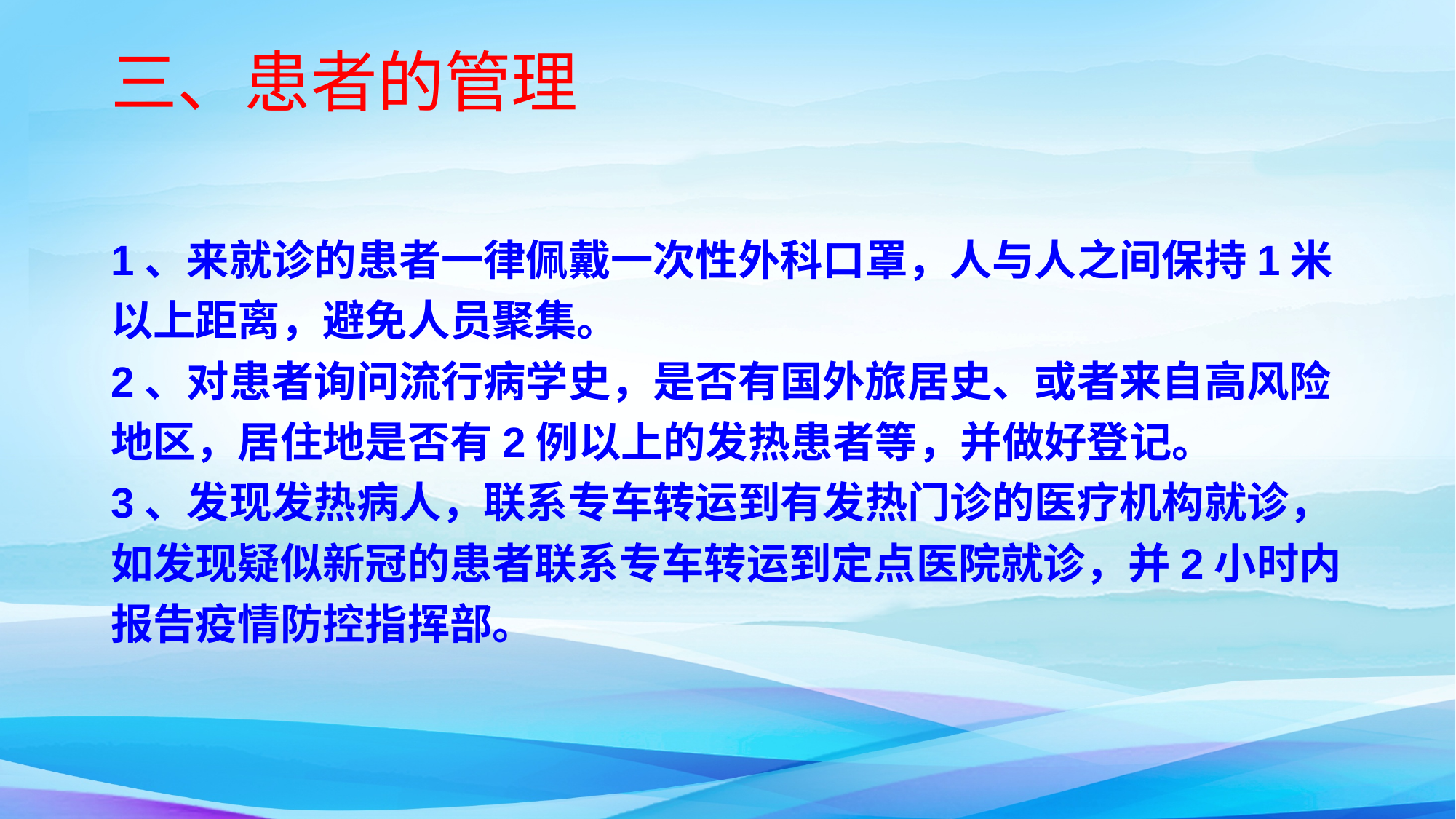

# 三、患者的管理
1、来就诊的患者一律佩戴一次性外科口罩，人与人之间保持1米以上距离，避免人员聚集。
2、对患者询问流行病学史，是否有国外旅居史、或者来自高风险地区，居住地是否有2例以上的发热患者等，并做好登记。
3、发现发热病人，联系专车转运到有发热门诊的医疗机构就诊，如发现疑似新冠的患者联系专车转运到定点医院就诊，并2小时内报告疫情防控指挥部。